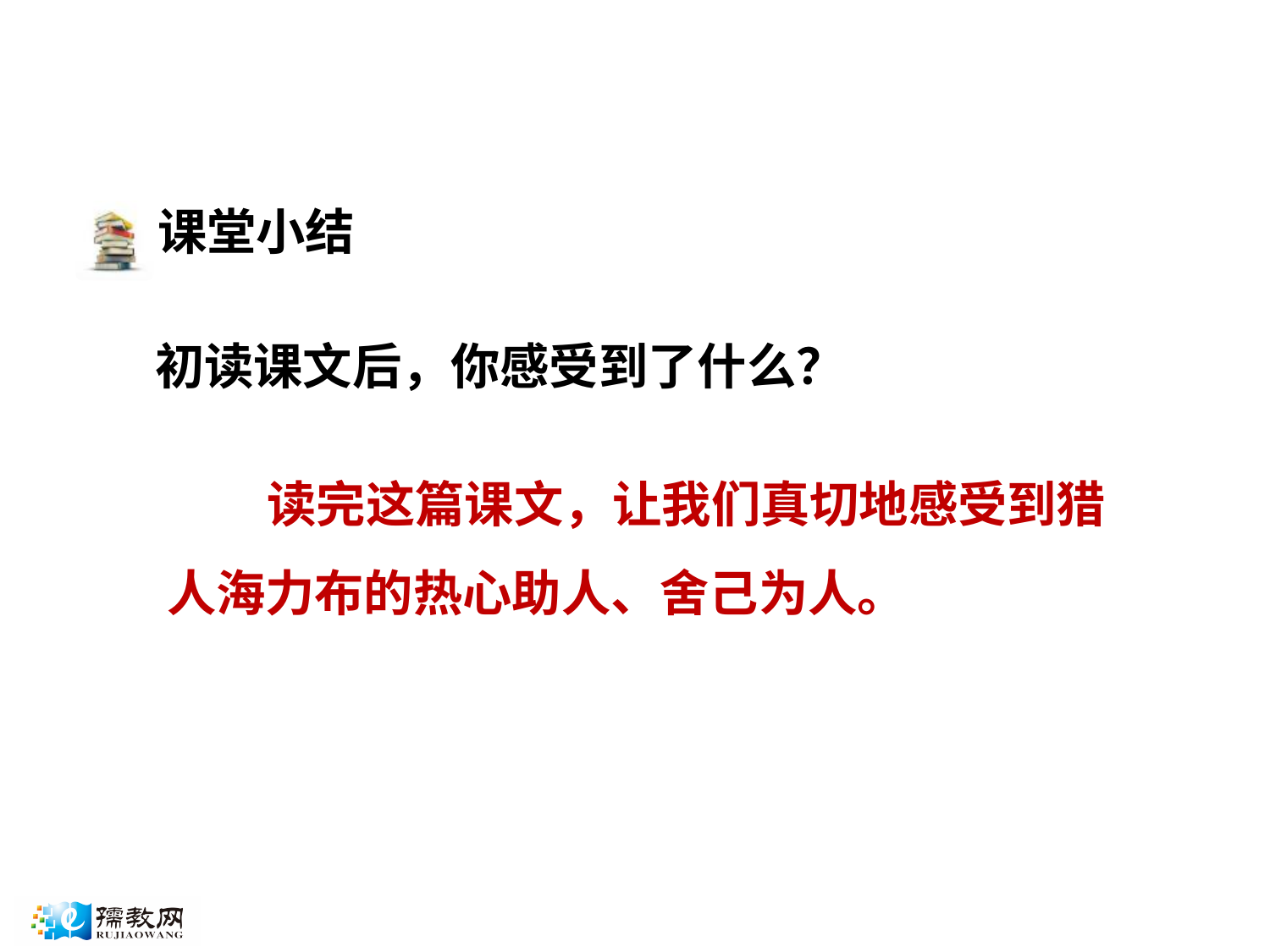

课堂小结

初读课文后，你感受到了什么？
读完这篇课文，让我们真切地感受到猎人海力布的热心助人、舍己为人。